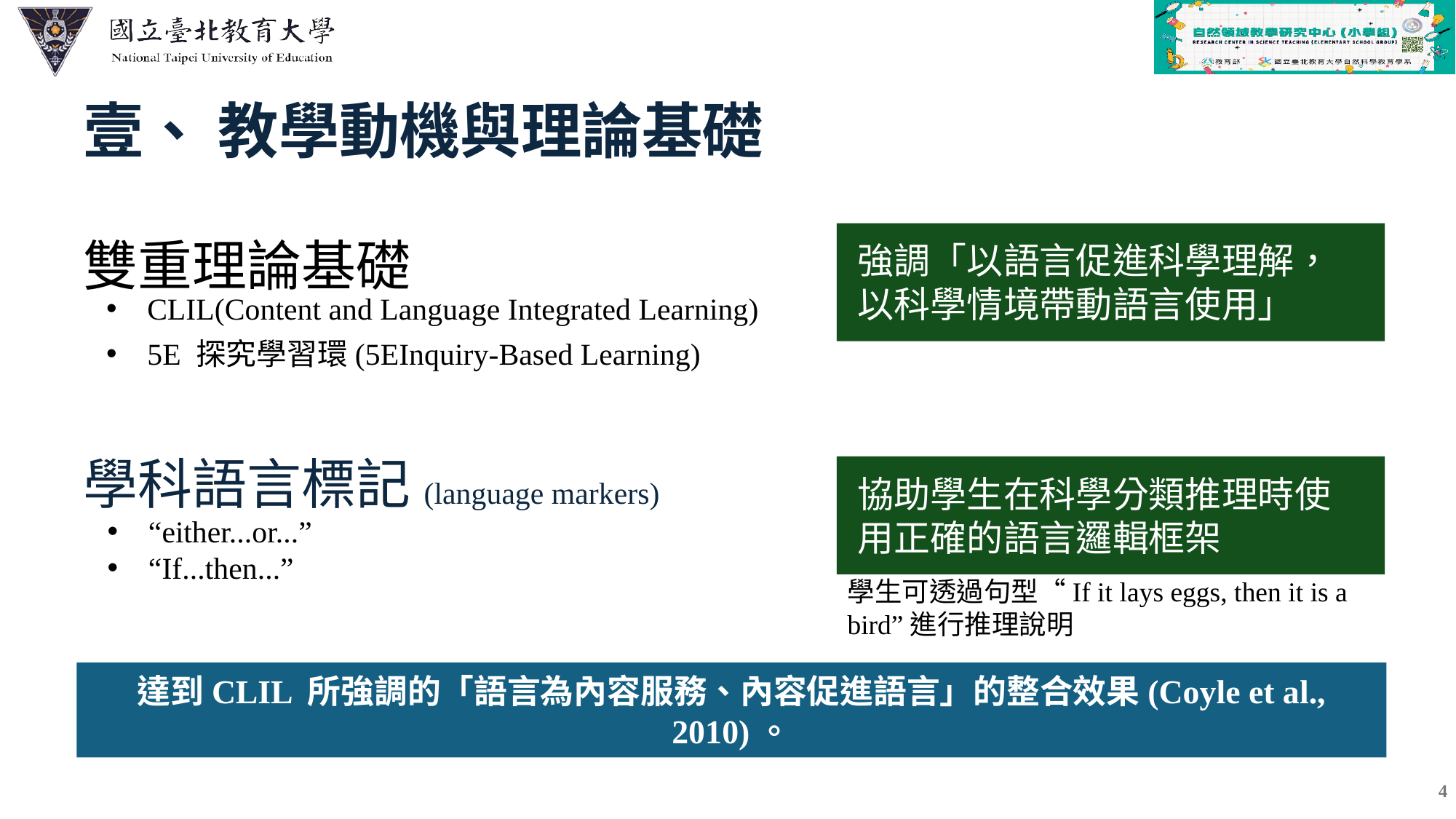

|  |
| --- |
|  |
|  |
|  |
|  |
|  |
壹、 教學動機與理論基礎
雙重理論基礎

強調「以語言促進科學理解，以科學情境帶動語言使用」
CLIL(Content and Language Integrated Learning)
5E 探究學習環(5EInquiry-Based Learning)
學科語言標記(language markers)

協助學生在科學分類推理時使用正確的語言邏輯框架
“either...or...”
“If...then...”
學生可透過句型“If it lays eggs, then it is a bird”進行推理說明
達到CLIL 所強調的「語言為內容服務、內容促進語言」的整合效果(Coyle et al., 2010)。
4